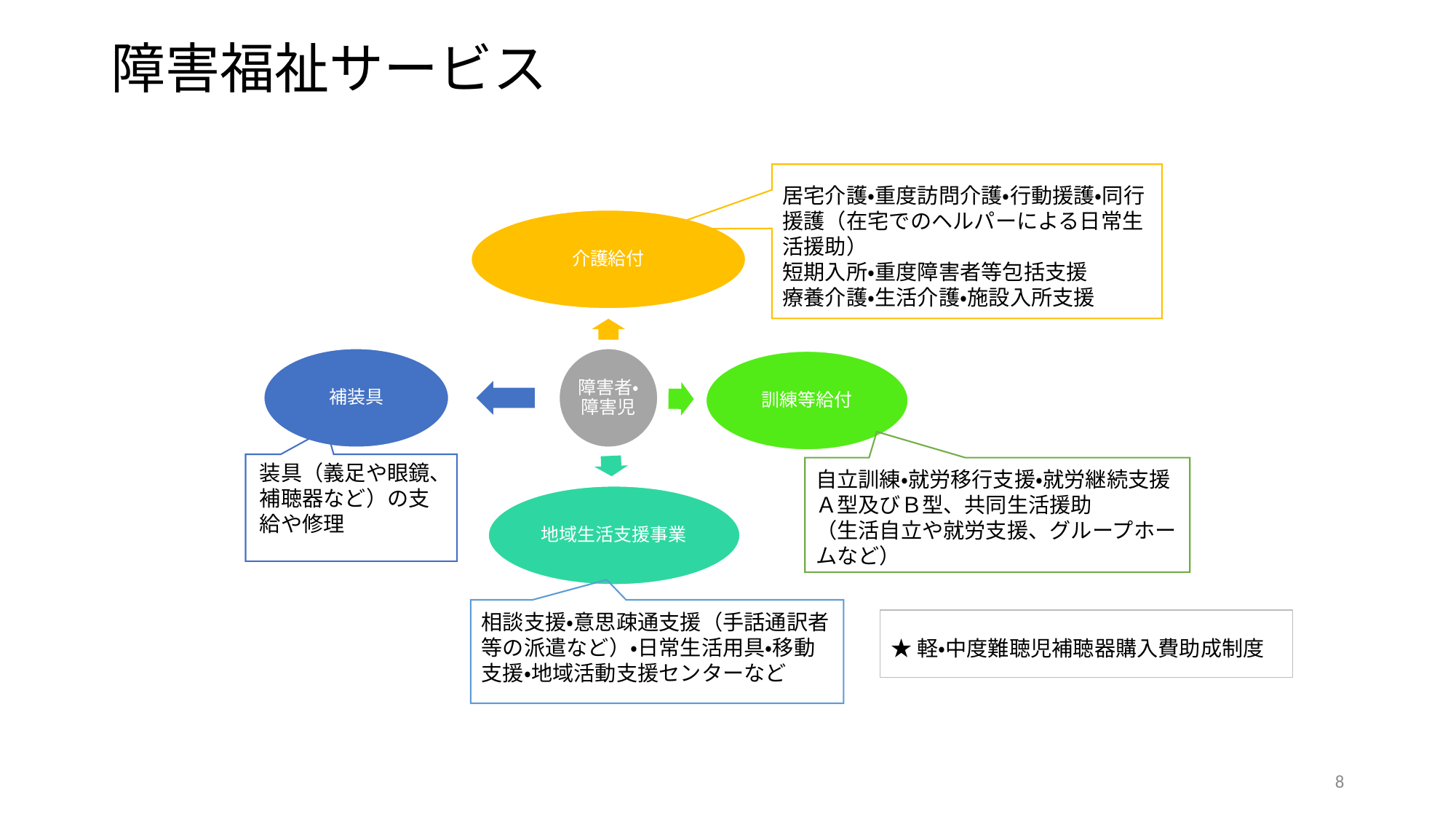

# 障害福祉サービス
|  |  |  |  |  |  |  |  |  |  |  |  |  |
| --- | --- | --- | --- | --- | --- | --- | --- | --- | --- | --- | --- | --- |
|  |  |  |  |  |  |  |  |  |  |  |  |  |
|  |  |  |  |  |  |  |  |  |  |  |  |  |
|  |  |  |  |  |  |  |  |  |  |  |  |  |
|  |  |  |  |  |  |  |  |  |  |  |  |  |
|  |  |  |  |  |  |  |  |  |  |  |  |  |
|  |  |  |  |  |  |  |  |  |  |  |  |  |
|  |  |  |  |  |  |  |  |  |  |  |  |  |
|  |  |  |  |  |  |  |  |  |  |  |  |  |
|  |  |  |  |  |  |  |  |  |  |  |  |  |
|  |  |  |  |  |  |  |  |  |  |  |  |  |
|  |  |  |  |  |  |  |  |  |  |  |  |  |
|  |  |  |  |  |  |  |  |  |  |  |  |  |
|  |  |  |  |  |  |  |  |  |  |  |  |  |
|  |  |  |  |  |  |  |  |  |  |  |  |  |
|  |  |  |  |  |  |  |  |  |  |  |  |  |
|  |  |  |  |  |  |  |  |  |  |  |  |  |
|  |  |  |  |  |  |  |  |  |  |  |  |  |
|  |  |  |  |  |  |  |  |  |  |  |  |  |
|  |  |  |  |  |  |  |  |  |  |  |  |  |
|  |  |  |  |  |  |  |  |  |  |  |  |  |
|  |  |  |  |  |  |  |  |  |  |  |  |  |
|  |  |  |  |  |  |  |  |  |  |  |  |  |
|  |  |  |  |  |  |  |  |  |  |  |  |  |
|  |  |  |  |  |  |  |  |  |  |  |  |  |
|  |  |  |  |  |  |  |  |  |  |  |  |  |
|  |  |  |  |  |  |  |  |  |  |  |  |  |
|  |  |  |  |  |  |  |  |  |  |  |  |  |
|  |  |  |  |  |  |  |  |  |  |  |  |  |
|  |  |  |  |  |  |  |  |  |  |  |  |  |

居宅介護・重度訪問介護・行動援護・同行援護（在宅でのヘルパーによる日常生活援助）
短期入所・重度障害者等包括支援
療養介護・生活介護・施設入所支援
障害者・障害児

介護給付

訓練等給付

地域生活支援事業

補装具

装具（義足や眼鏡、補聴器など）の支給や修理

自立訓練・就労移行支援・就労継続支援Ａ型及びＢ型、共同生活援助
（生活自立や就労支援、グループホームなど）

相談支援・意思疎通支援（手話通訳者等の派遣など）・日常生活用具・移動支援・地域活動支援センターなど

★軽・中度難聴児補聴器購入費助成制度
8